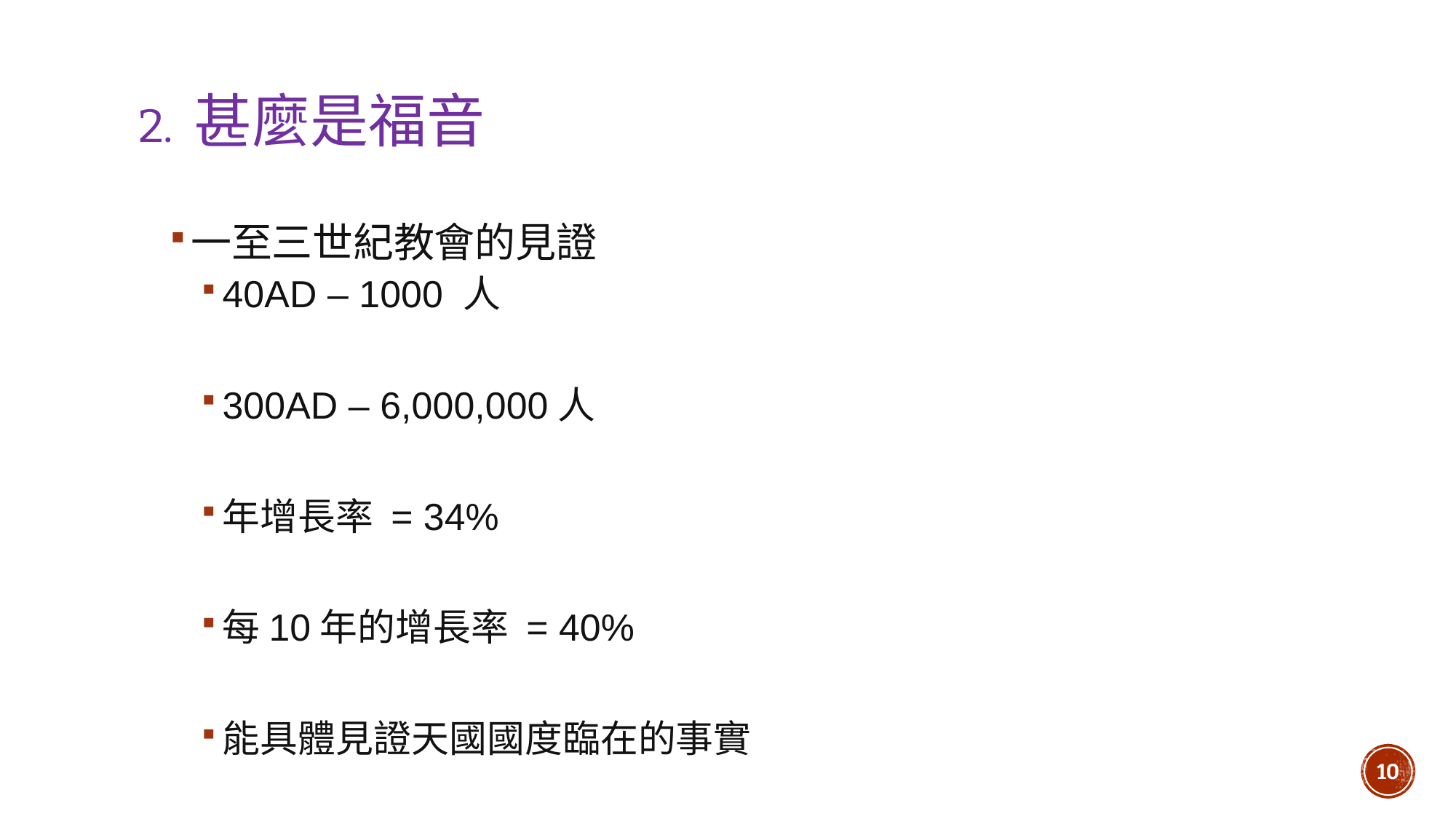

2. 甚麼是福音

一至三世紀教會的見證
40AD – 1000 人

300AD – 6,000,000人

年增長率 = 34%

每10年的增長率 = 40%

能具體見證天國國度臨在的事實

10